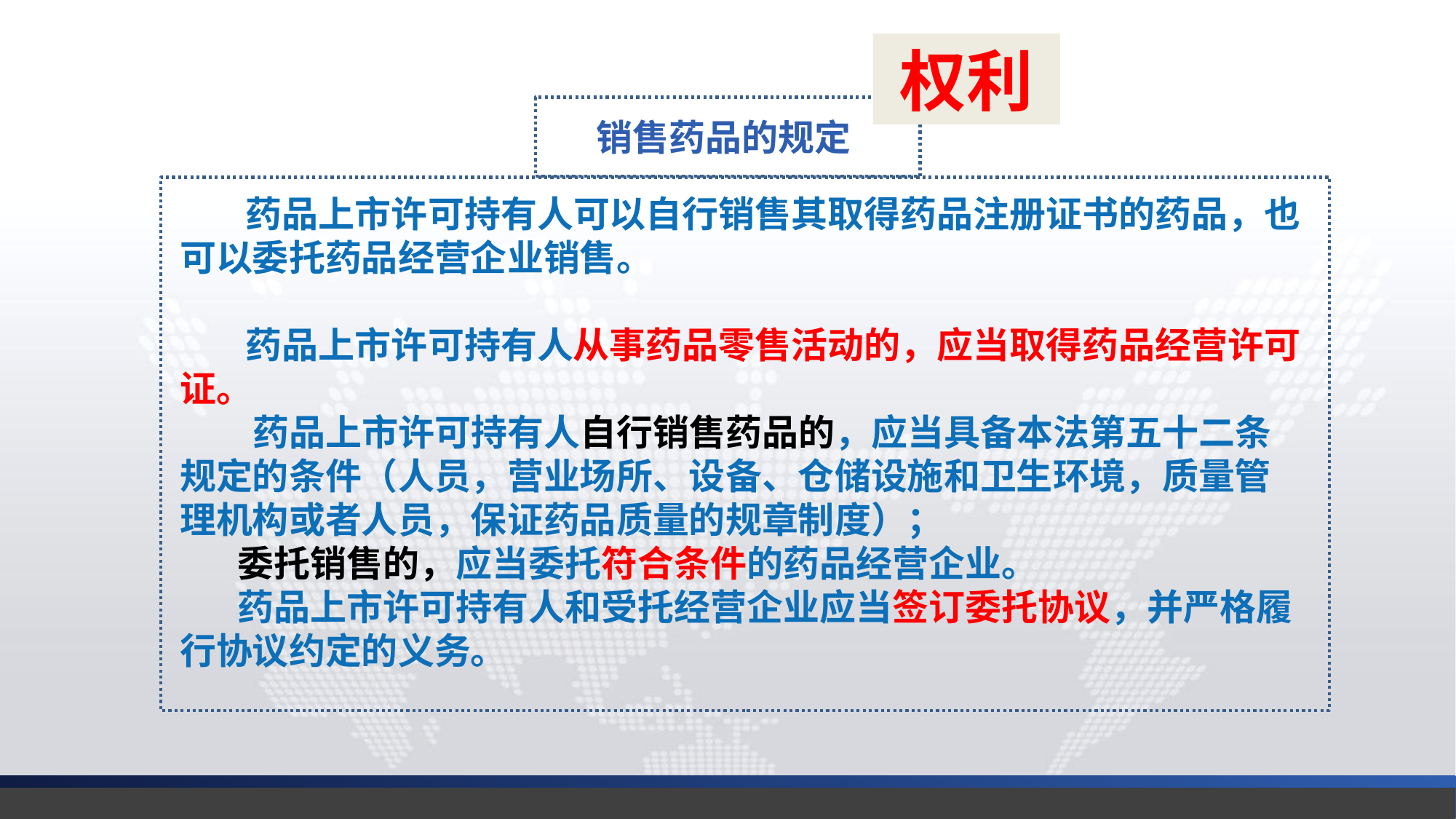

权利

销售药品的规定

       药品上市许可持有人可以自行销售其取得药品注册证书的药品，也可以委托药品经营企业销售。

       药品上市许可持有人从事药品零售活动的，应当取得药品经营许可证。
　　药品上市许可持有人自行销售药品的，应当具备本法第五十二条规定的条件（人员，营业场所、设备、仓储设施和卫生环境，质量管理机构或者人员，保证药品质量的规章制度）；
      委托销售的，应当委托符合条件的药品经营企业。
      药品上市许可持有人和受托经营企业应当签订委托协议，并严格履行协议约定的义务。

延时符